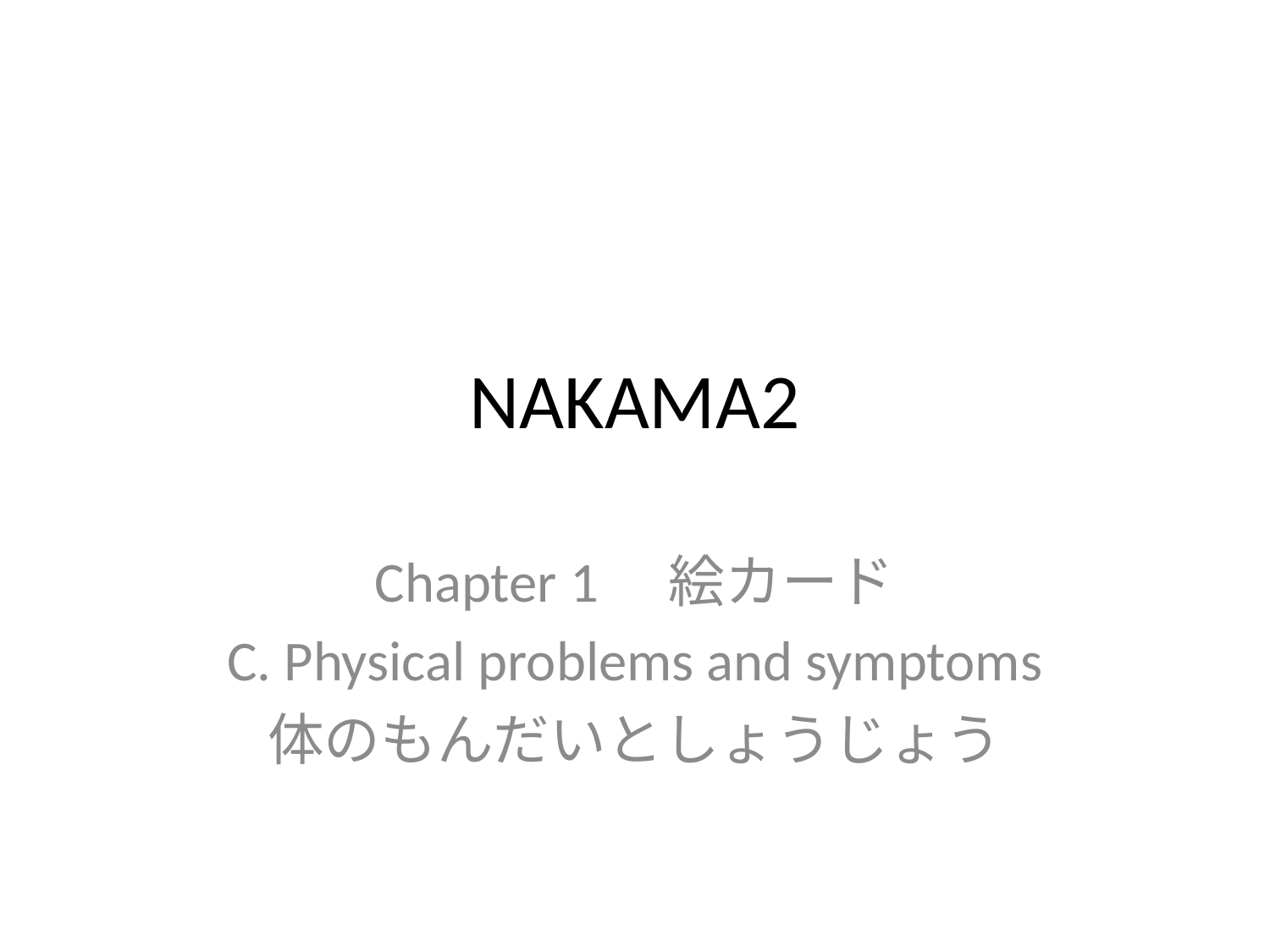

# NAKAMA2
Chapter 1　絵カード
C. Physical problems and symptoms
体のもんだいとしょうじょう